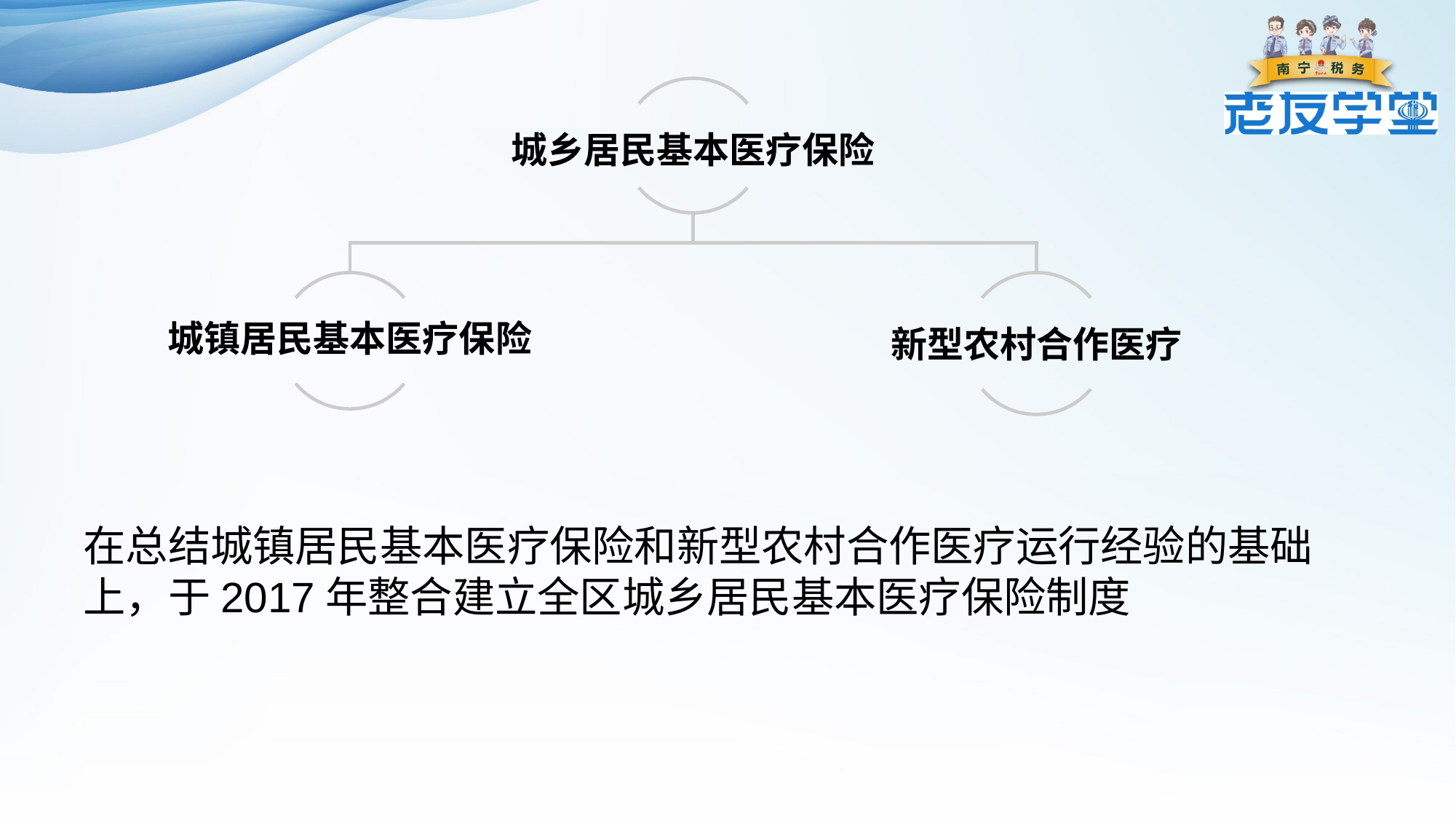

城乡居民基本医疗保险

城镇居民基本医疗保险
新型农村合作医疗
在总结城镇居民基本医疗保险和新型农村合作医疗运行经验的基础上，于2017年整合建立全区城乡居民基本医疗保险制度